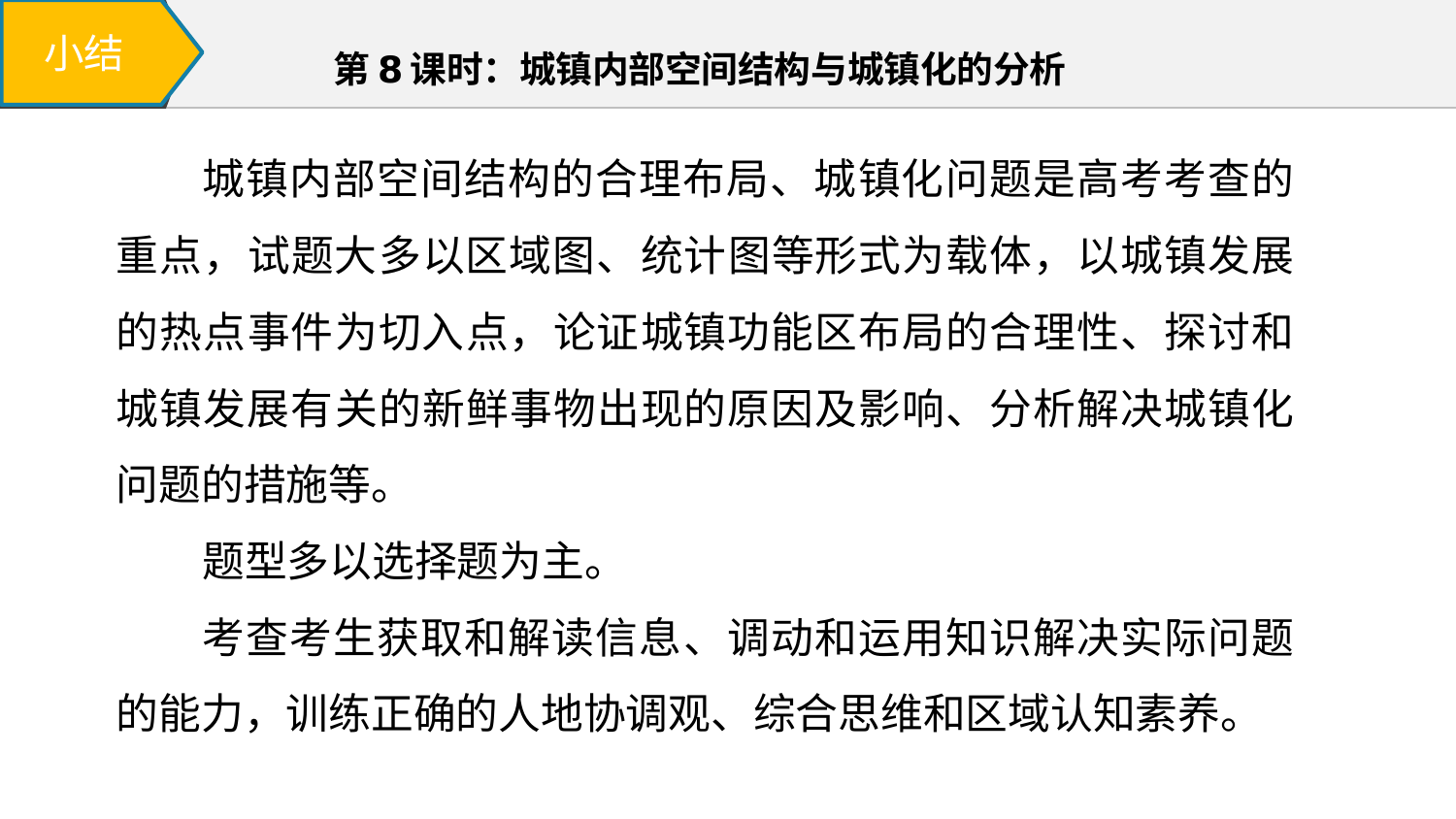

# 小结
第8课时：城镇内部空间结构与城镇化的分析
城镇内部空间结构的合理布局、城镇化问题是高考考查的重点，试题大多以区域图、统计图等形式为载体，以城镇发展的热点事件为切入点，论证城镇功能区布局的合理性、探讨和城镇发展有关的新鲜事物出现的原因及影响、分析解决城镇化问题的措施等。
题型多以选择题为主。
考查考生获取和解读信息、调动和运用知识解决实际问题的能力，训练正确的人地协调观、综合思维和区域认知素养。